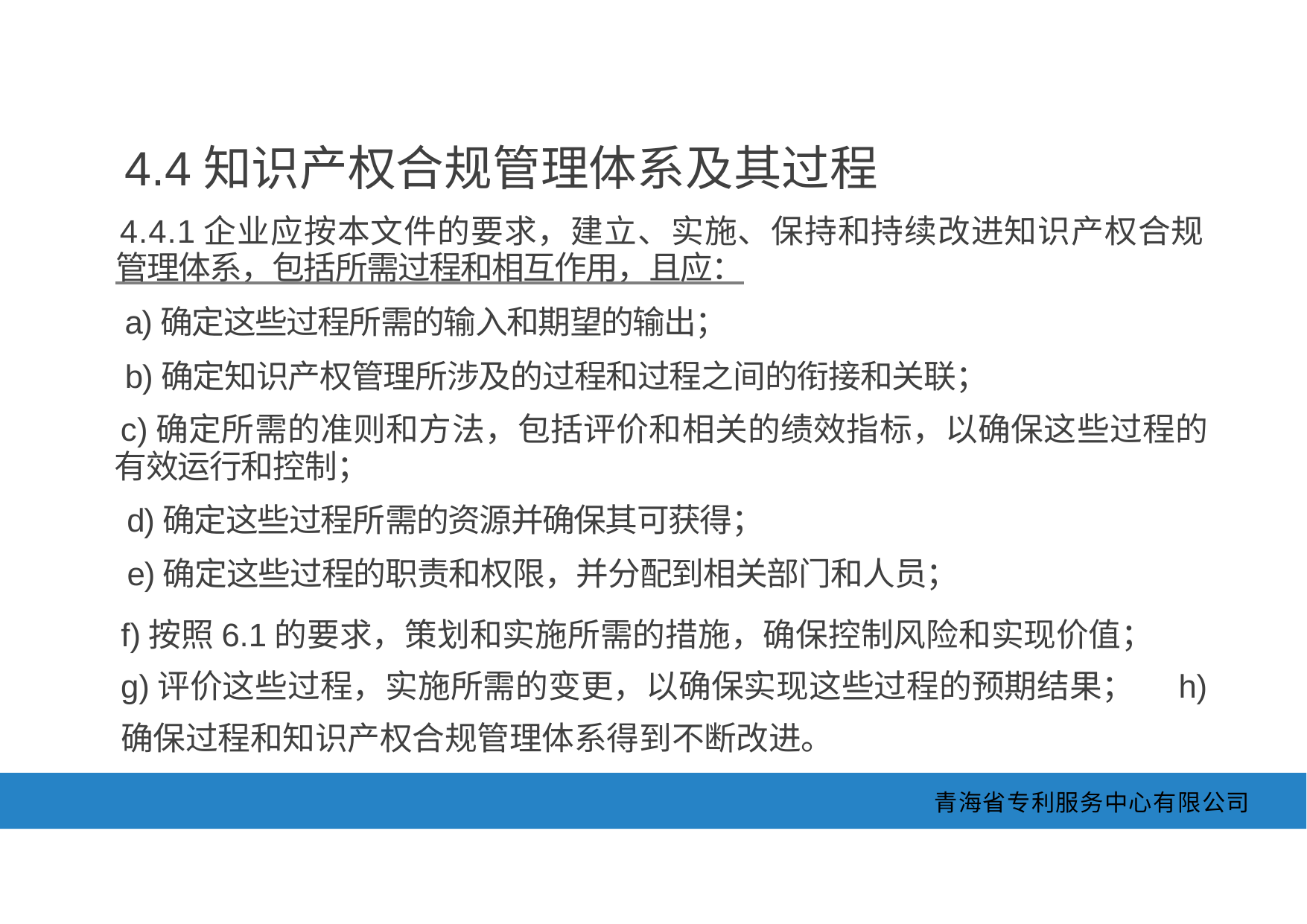

4.4知识产权合规管理体系及其过程
4.4.1企业应按本文件的要求，建立、实施、保持和持续改进知识产权合规 管理体系，包括所需过程和相互作用，且应：
a)确定这些过程所需的输入和期望的输出；
b)确定知识产权管理所涉及的过程和过程之间的衔接和关联；
c)确定所需的准则和方法，包括评价和相关的绩效指标，以确保这些过程的 有效运行和控制；
d)确定这些过程所需的资源并确保其可获得；
e)确定这些过程的职责和权限，并分配到相关部门和人员；
f)按照6.1的要求，策划和实施所需的措施，确保控制风险和实现价值；    g)评价这些过程，实施所需的变更，以确保实现这些过程的预期结果；     h)确保过程和知识产权合规管理体系得到不断改进。

青海省专利服务中心有限公司